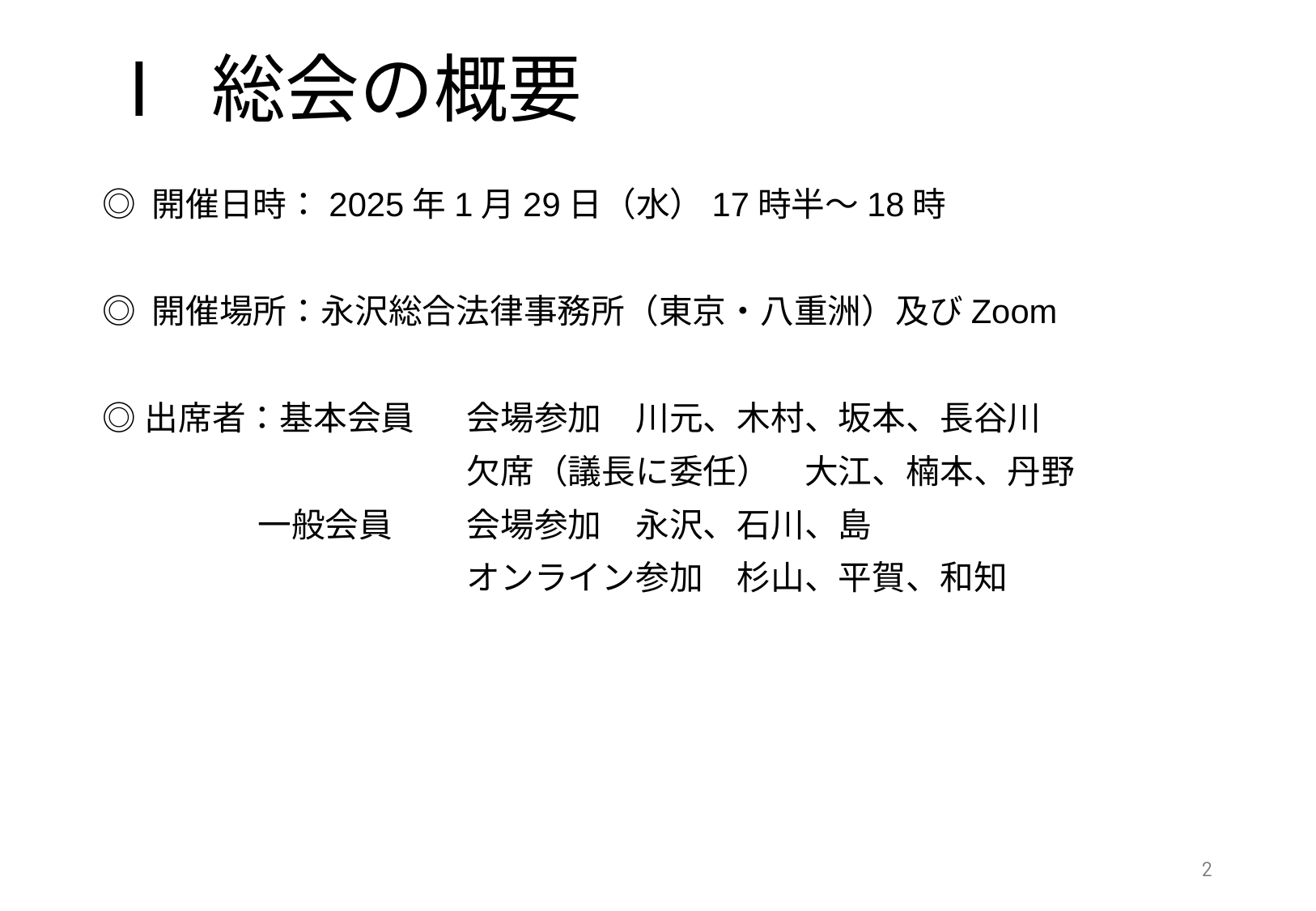

# Ⅰ 総会の概要
◎ 開催日時：2025年1月29日（水）17時半〜18時

◎ 開催場所：永沢総合法律事務所（東京・八重洲）及びZoom

◎出席者：基本会員	会場参加　川元、木村、坂本、長谷川
		　　	欠席（議長に委任）　大江、楠本、丹野
	　一般会員　	会場参加　永沢、石川、島
　　　　　　　　　　	オンライン参加　杉山、平賀、和知

2